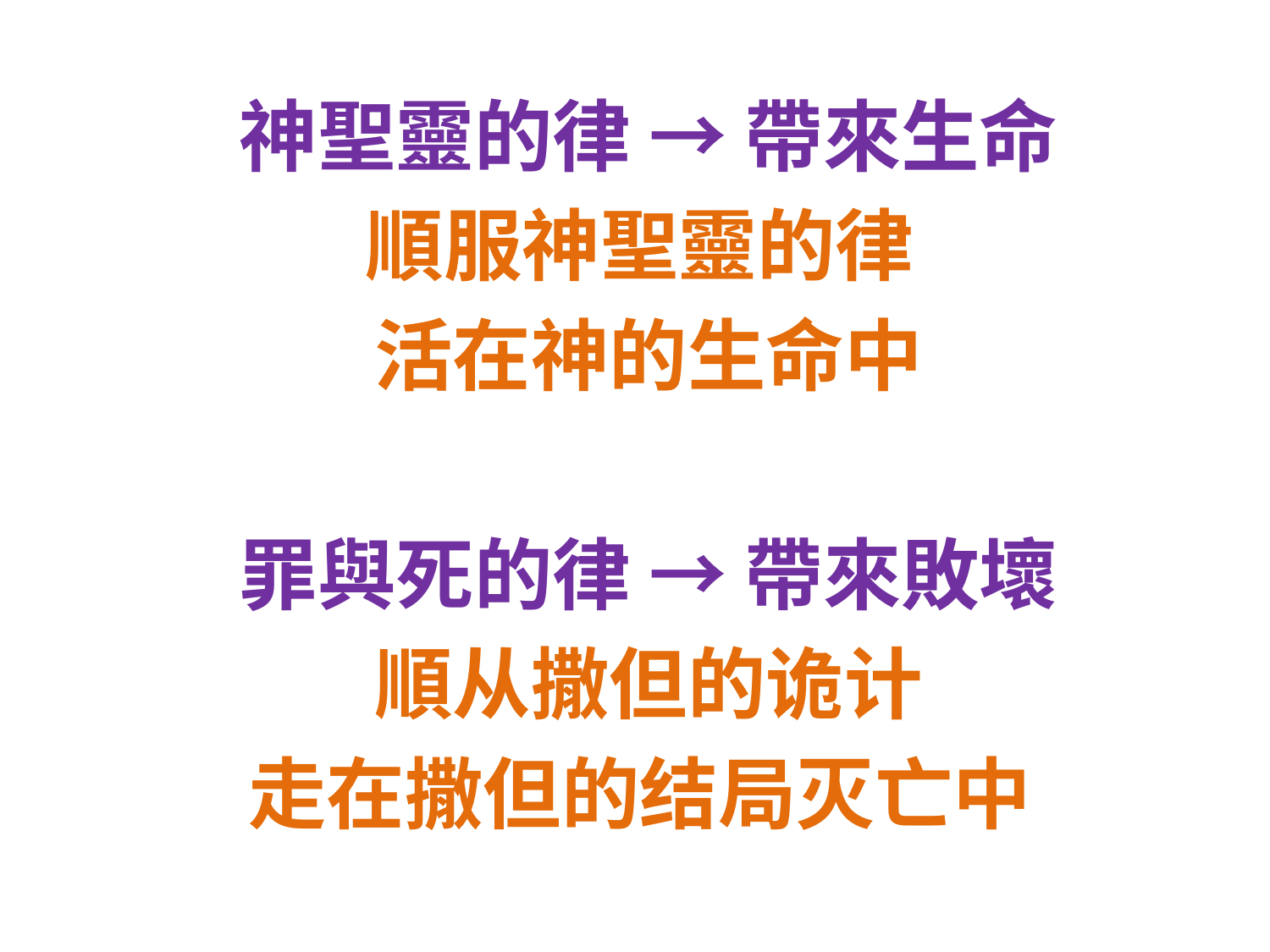

#
神聖靈的律 → 帶來生命
順服神聖靈的律
活在神的生命中

罪與死的律 → 帶來敗壞
順从撒但的诡计
走在撒但的结局灭亡中